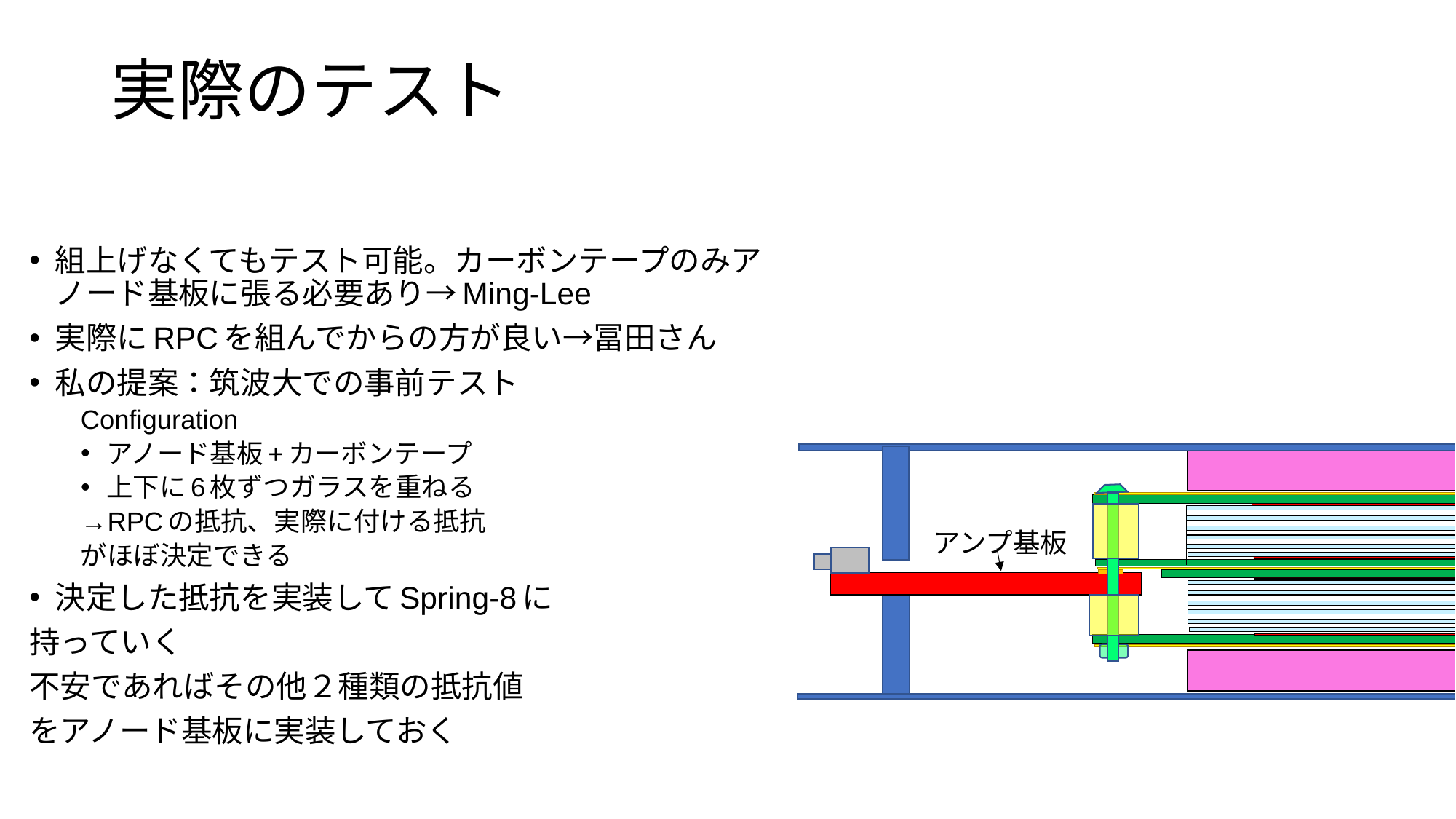

# 実際のテスト
組上げなくてもテスト可能。カーボンテープのみアノード基板に張る必要あり→Ming-Lee
実際にRPCを組んでからの方が良い→冨田さん
私の提案：筑波大での事前テスト
Configuration
アノード基板+カーボンテープ
上下に6枚ずつガラスを重ねる
→RPCの抵抗、実際に付ける抵抗
がほぼ決定できる
決定した抵抗を実装してSpring-8に
持っていく
不安であればその他２種類の抵抗値
をアノード基板に実装しておく

アンプ基板